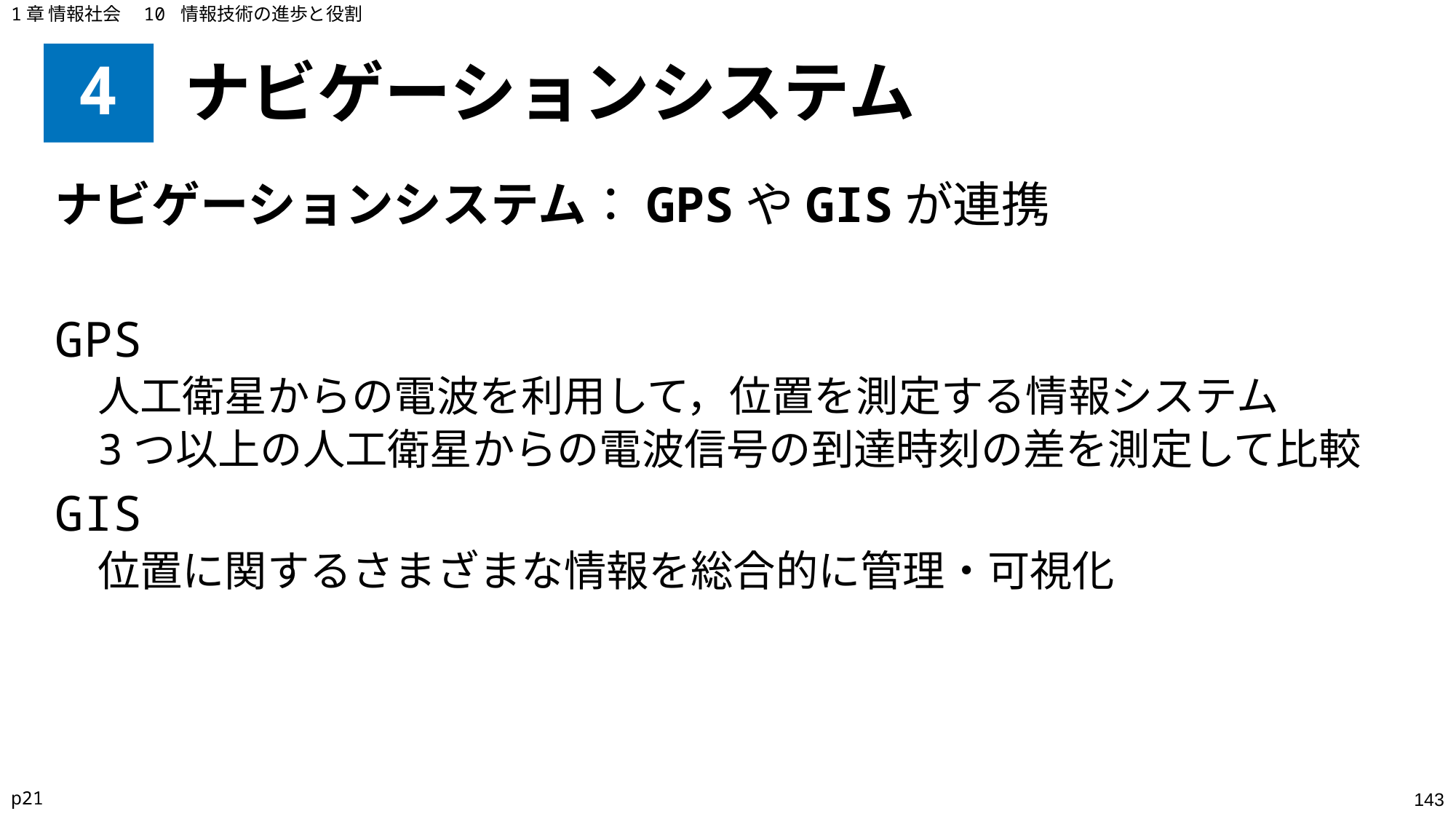

1章 情報社会　10 情報技術の進歩と役割

# 4
ナビゲーションシステム
ナビゲーションシステム：GPSやGISが連携

GPS
人工衛星からの電波を利用して，位置を測定する情報システム
3つ以上の人工衛星からの電波信号の到達時刻の差を測定して比較
GIS
位置に関するさまざまな情報を総合的に管理・可視化

p21
143